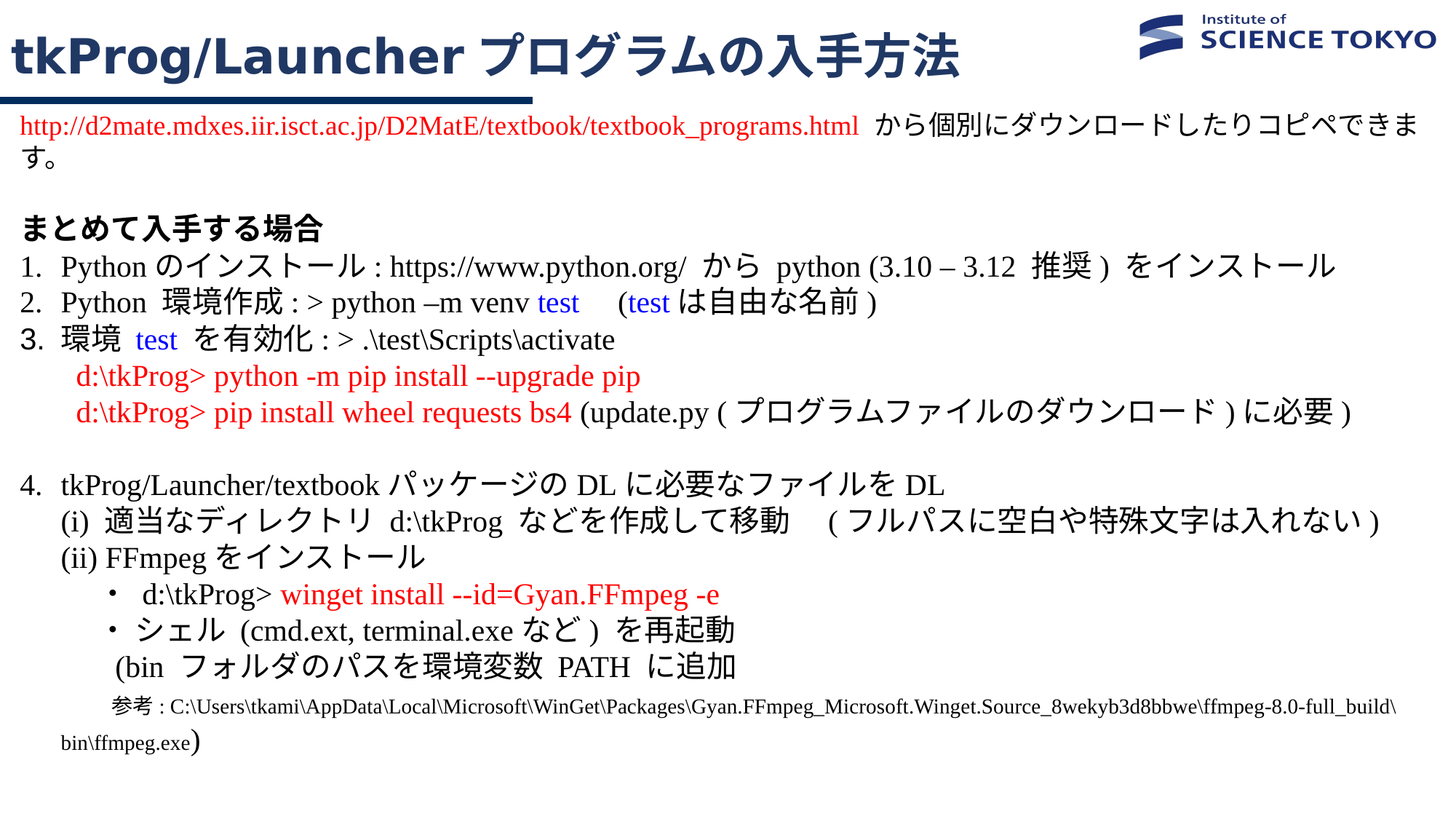

# tkProg/Launcherプログラムの入手方法
http://d2mate.mdxes.iir.isct.ac.jp/D2MatE/textbook/textbook_programs.html から個別にダウンロードしたりコピペできます。

まとめて入手する場合
Pythonのインストール: https://www.python.org/ から python (3.10 – 3.12 推奨) をインストール
Python 環境作成: > python –m venv test     (testは自由な名前)
環境 test を有効化: > .\test\Scripts\activate
  d:\tkProg> python -m pip install --upgrade pip
  d:\tkProg> pip install wheel requests bs4 (update.py (プログラムファイルのダウンロード)に必要)

tkProg/Launcher/textbookパッケージのDLに必要なファイルをDL
(i) 適当なディレクトリ d:\tkProg などを作成して移動　(フルパスに空白や特殊文字は入れない)
(ii) FFmpegをインストール
 　・ d:\tkProg> winget install --id=Gyan.FFmpeg -e
　 ・ シェル (cmd.ext, terminal.exeなど) を再起動
       (bin フォルダのパスを環境変数 PATH に追加
　   参考: C:\Users\tkami\AppData\Local\Microsoft\WinGet\Packages\Gyan.FFmpeg_Microsoft.Winget.Source_8wekyb3d8bbwe\ffmpeg-8.0-full_build\bin\ffmpeg.exe)